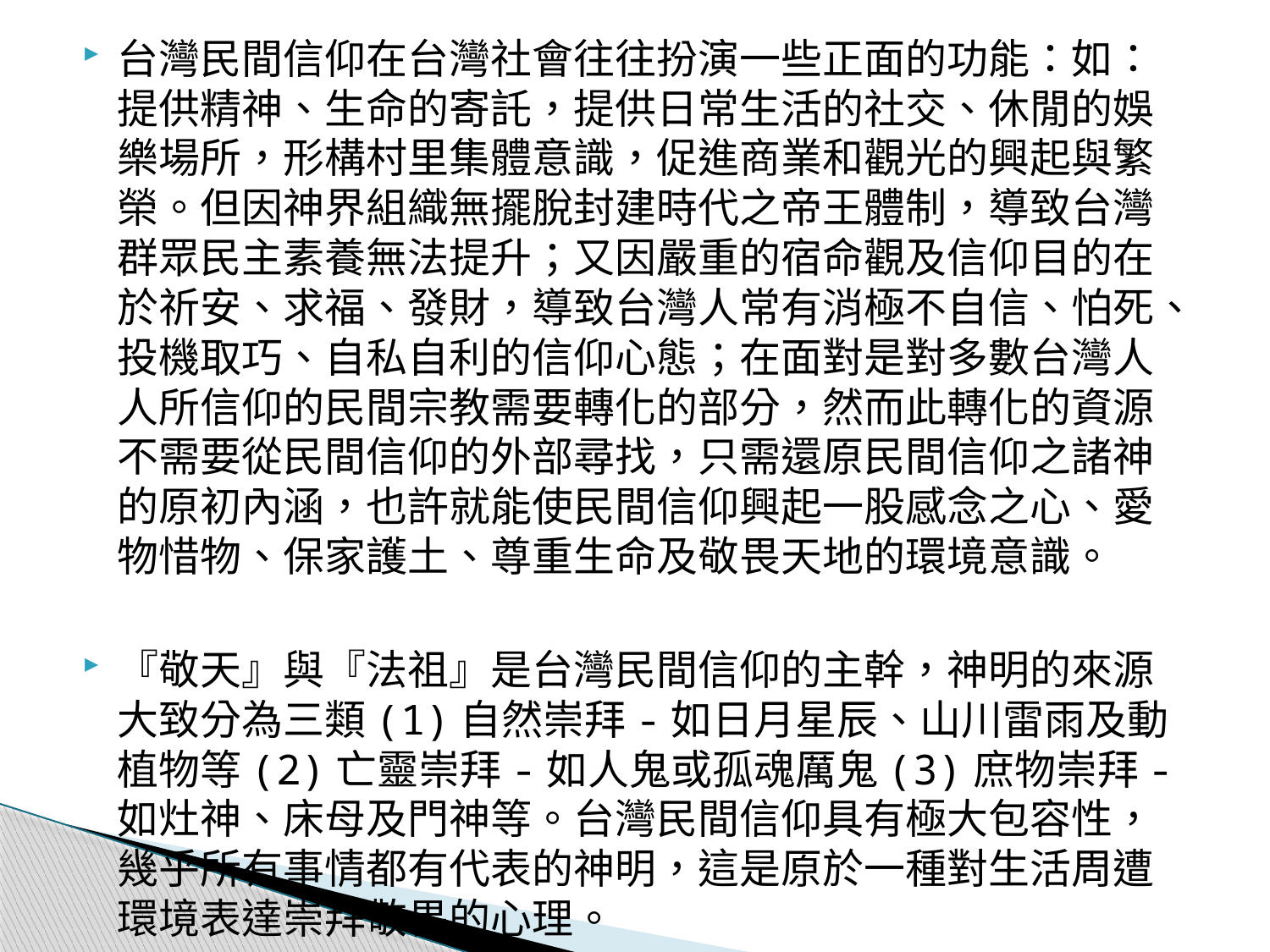

台灣民間信仰在台灣社會往往扮演一些正面的功能：如：提供精神、生命的寄託，提供日常生活的社交、休閒的娛樂場所，形構村里集體意識，促進商業和觀光的興起與繁榮。但因神界組織無擺脫封建時代之帝王體制，導致台灣群眾民主素養無法提升；又因嚴重的宿命觀及信仰目的在於祈安、求福、發財，導致台灣人常有消極不自信、怕死、投機取巧、自私自利的信仰心態；在面對是對多數台灣人人所信仰的民間宗教需要轉化的部分，然而此轉化的資源不需要從民間信仰的外部尋找，只需還原民間信仰之諸神的原初內涵，也許就能使民間信仰興起一股感念之心、愛物惜物、保家護土、尊重生命及敬畏天地的環境意識。

『敬天』與『法祖』是台灣民間信仰的主幹，神明的來源大致分為三類(1)自然崇拜-如日月星辰、山川雷雨及動植物等(2)亡靈崇拜-如人鬼或孤魂厲鬼(3)庶物崇拜-如灶神、床母及門神等。台灣民間信仰具有極大包容性，幾乎所有事情都有代表的神明，這是原於一種對生活周遭環境表達崇拜敬畏的心理。